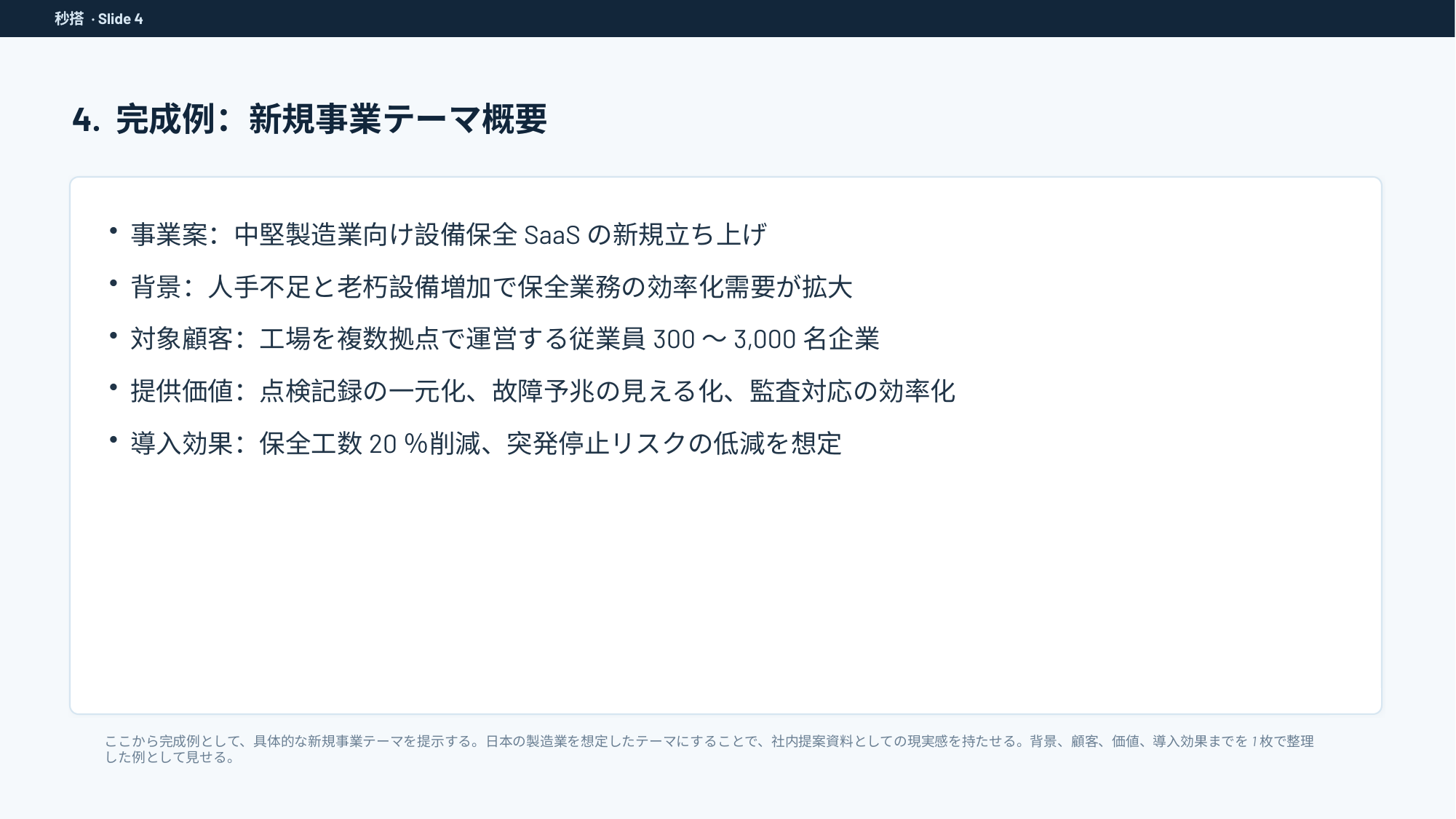

秒搭 · Slide 4
4. 完成例：新規事業テーマ概要

事業案：中堅製造業向け設備保全SaaSの新規立ち上げ
背景：人手不足と老朽設備増加で保全業務の効率化需要が拡大
対象顧客：工場を複数拠点で運営する従業員300〜3,000名企業
提供価値：点検記録の一元化、故障予兆の見える化、監査対応の効率化
導入効果：保全工数20％削減、突発停止リスクの低減を想定
ここから完成例として、具体的な新規事業テーマを提示する。日本の製造業を想定したテーマにすることで、社内提案資料としての現実感を持たせる。背景、顧客、価値、導入効果までを1枚で整理した例として見せる。